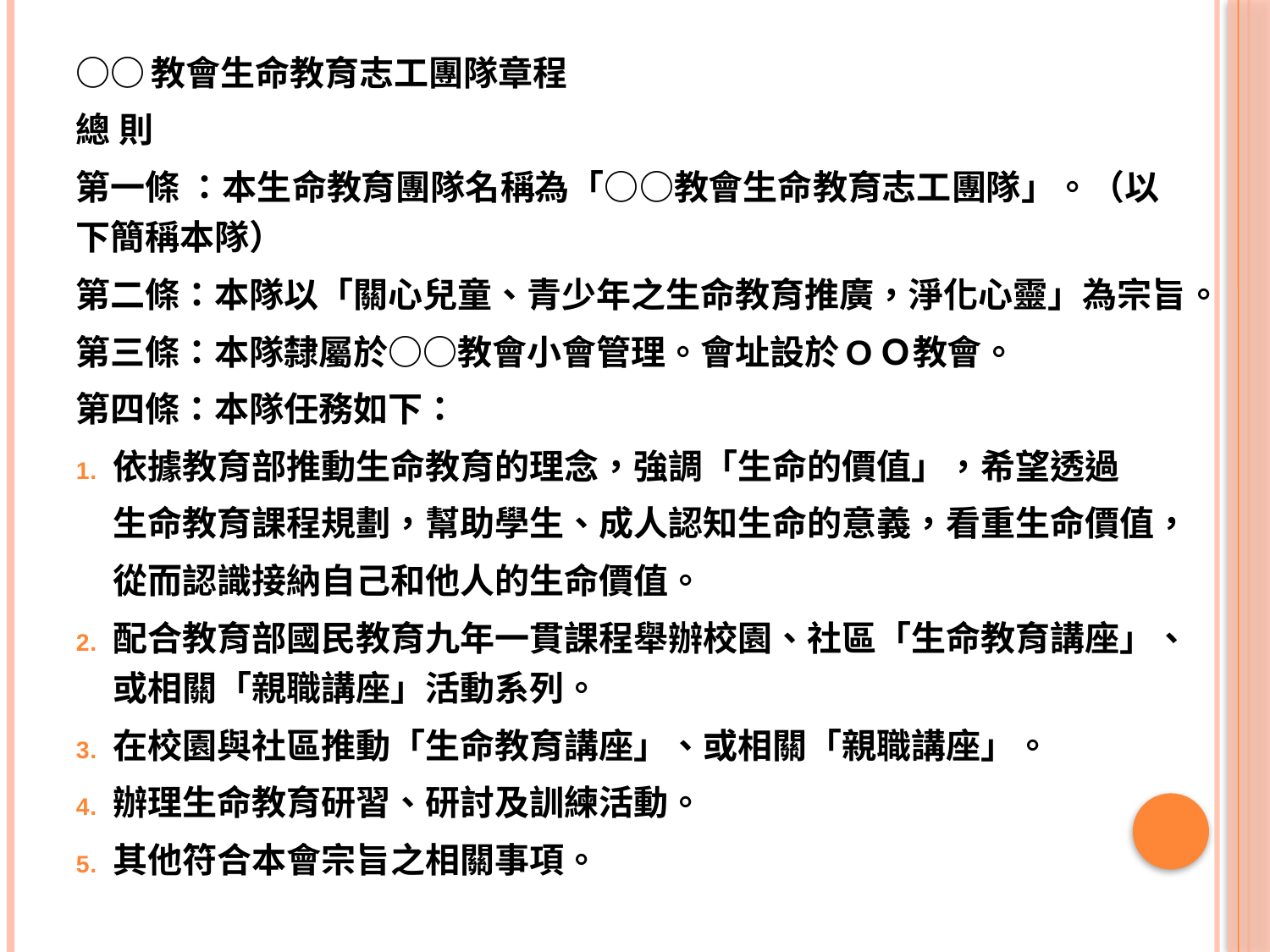

○○教會生命教育志工團隊章程
總 則
第一條 ：本生命教育團隊名稱為「○○教會生命教育志工團隊」。（以下簡稱本隊）
第二條：本隊以「關心兒童、青少年之生命教育推廣，淨化心靈」為宗旨。
第三條：本隊隸屬於○○教會小會管理。會址設於OＯ教會。
第四條：本隊任務如下：
依據教育部推動生命教育的理念，強調「生命的價值」，希望透過
    生命教育課程規劃，幫助學生、成人認知生命的意義，看重生命價值，
    從而認識接納自己和他人的生命價值。
配合教育部國民教育九年一貫課程舉辦校園、社區「生命教育講座」、或相關「親職講座」活動系列。
在校園與社區推動「生命教育講座」、或相關「親職講座」。
辦理生命教育研習、研討及訓練活動。
其他符合本會宗旨之相關事項。